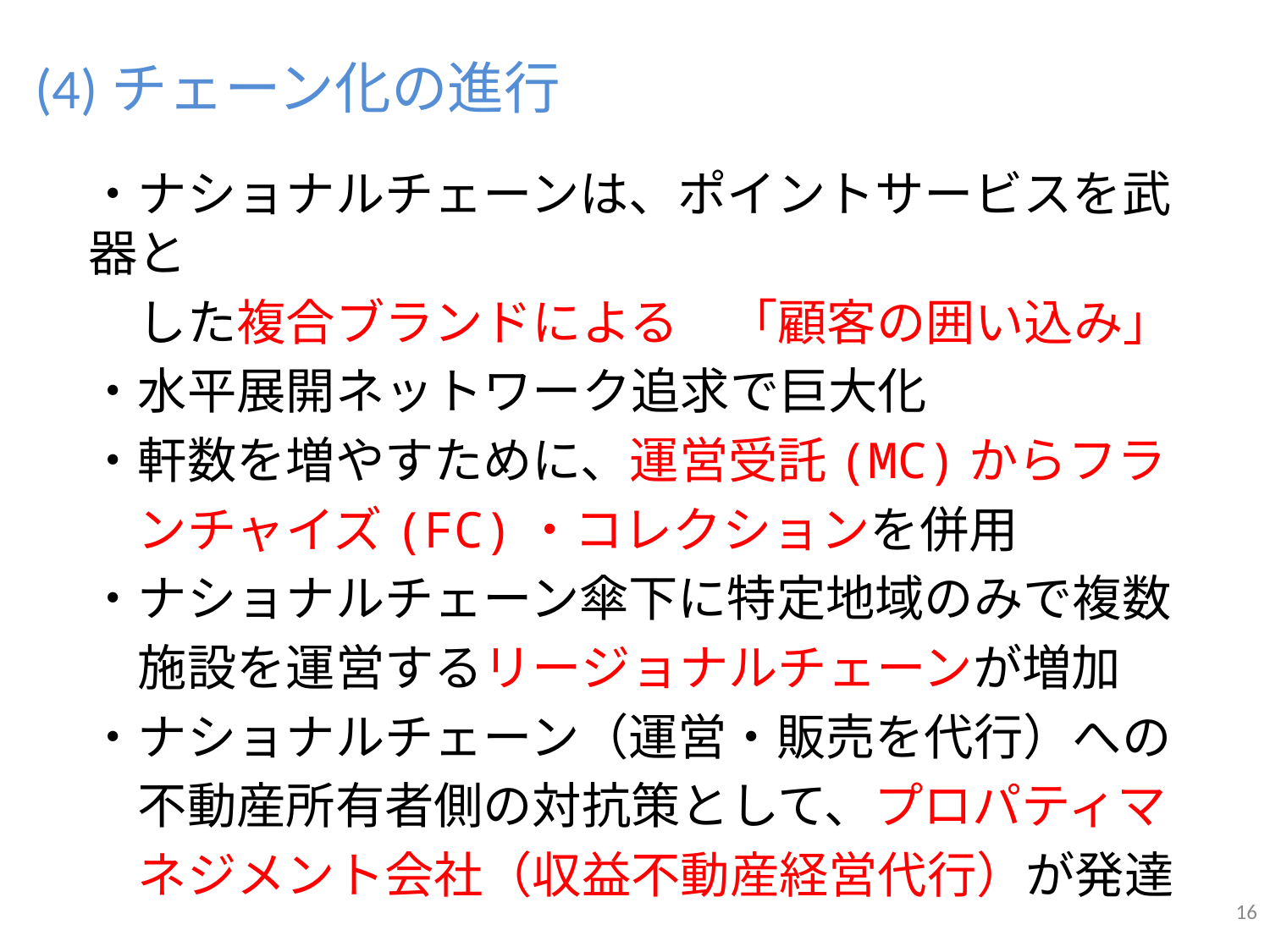

# (4)チェーン化の進行
・ナショナルチェーンは、ポイントサービスを武器と
　した複合ブランドによる　「顧客の囲い込み」
・水平展開ネットワーク追求で巨大化
・軒数を増やすために、運営受託(MC)からフラ
　ンチャイズ(FC)・コレクションを併用
・ナショナルチェーン傘下に特定地域のみで複数
　施設を運営するリージョナルチェーンが増加
・ナショナルチェーン（運営・販売を代行）への
　不動産所有者側の対抗策として、プロパティマ
　ネジメント会社（収益不動産経営代行）が発達

16